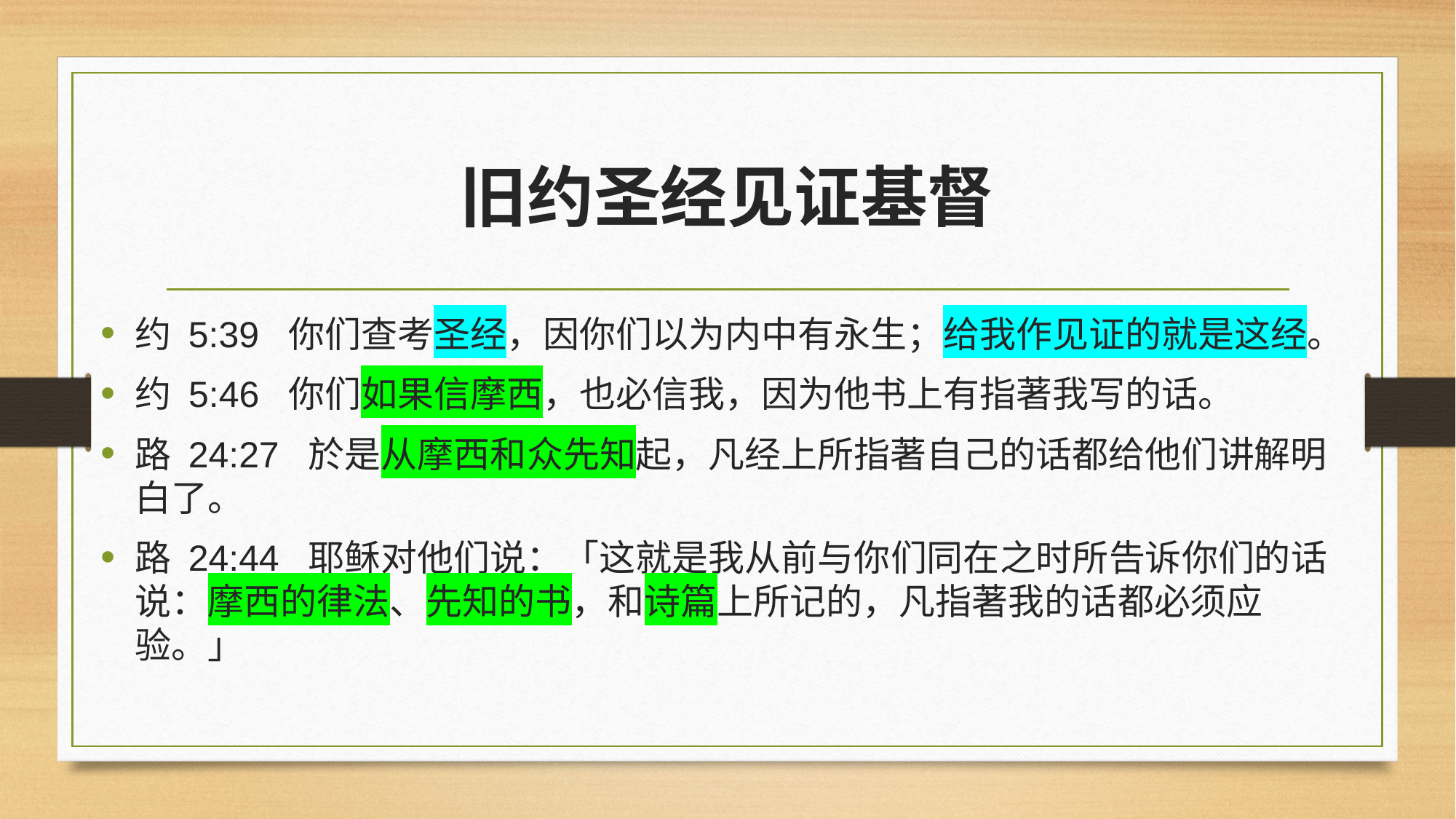

# 旧约圣经见证基督
约 5:39  你们查考圣经，因你们以为内中有永生；给我作见证的就是这经。
约 5:46  你们如果信摩西，也必信我，因为他书上有指著我写的话。
路 24:27  於是从摩西和众先知起，凡经上所指著自己的话都给他们讲解明白了。
路 24:44  耶稣对他们说：「这就是我从前与你们同在之时所告诉你们的话说：摩西的律法、先知的书，和诗篇上所记的，凡指著我的话都必须应验。」